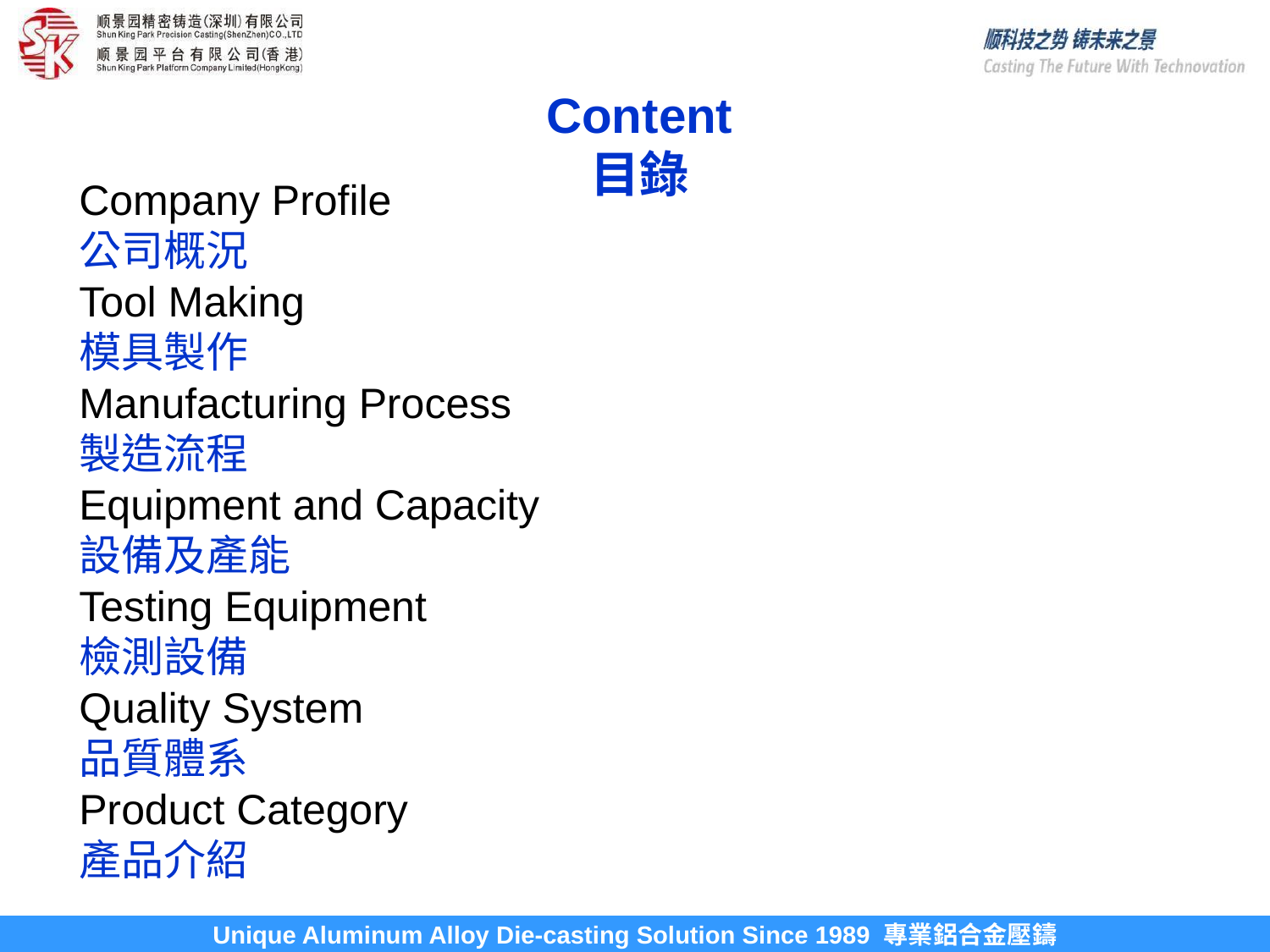

Content
目錄
Company Profile
公司概況
Tool Making
模具製作
Manufacturing Process
製造流程
Equipment and Capacity
設備及產能
Testing Equipment
檢測設備
Quality System
品質體系
Product Category
產品介紹